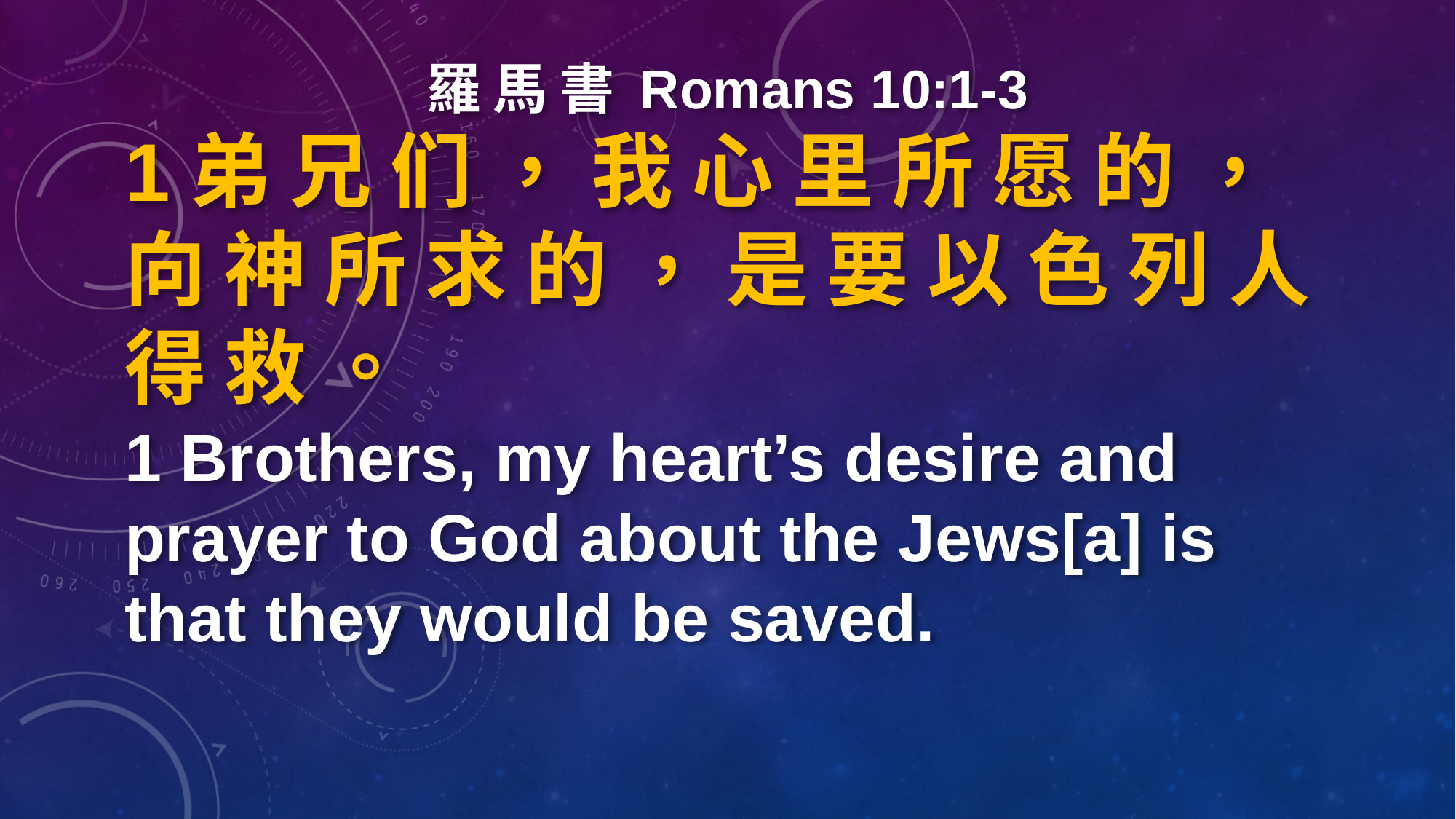

羅 馬 書 Romans 10:1-3
1弟 兄 们 ， 我 心 里 所 愿 的 ， 向 神 所 求 的 ， 是 要 以 色 列 人 得 救 。
1 Brothers, my heart’s desire and prayer to God about the Jews[a] is that they would be saved.